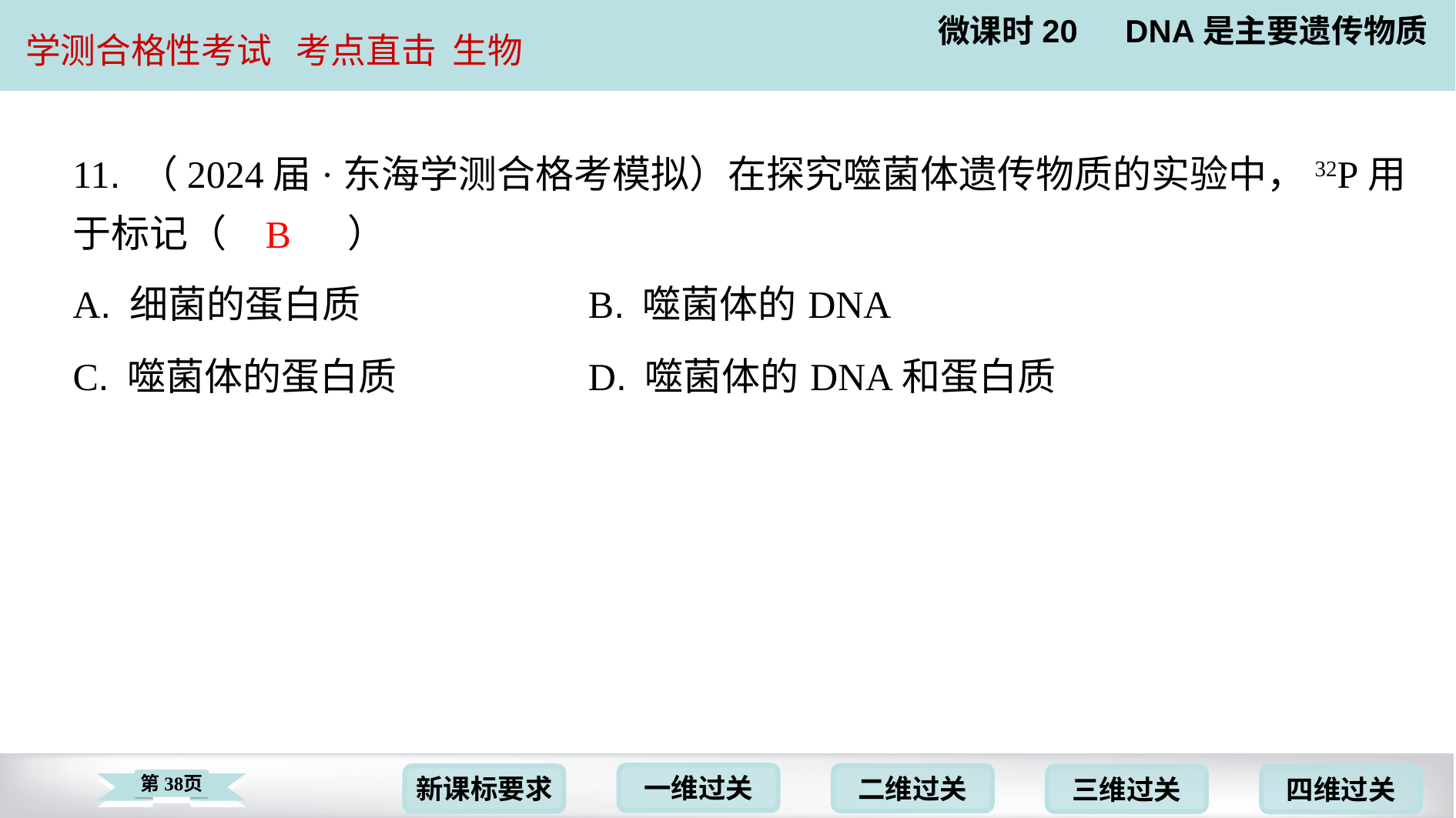

11. （2024届·东海学测合格考模拟）在探究噬菌体遗传物质的实验中，32P用
于标记（　B　）
B
| A. 细菌的蛋白质 | B. 噬菌体的DNA |
| --- | --- |
| C. 噬菌体的蛋白质 | D. 噬菌体的DNA和蛋白质 |